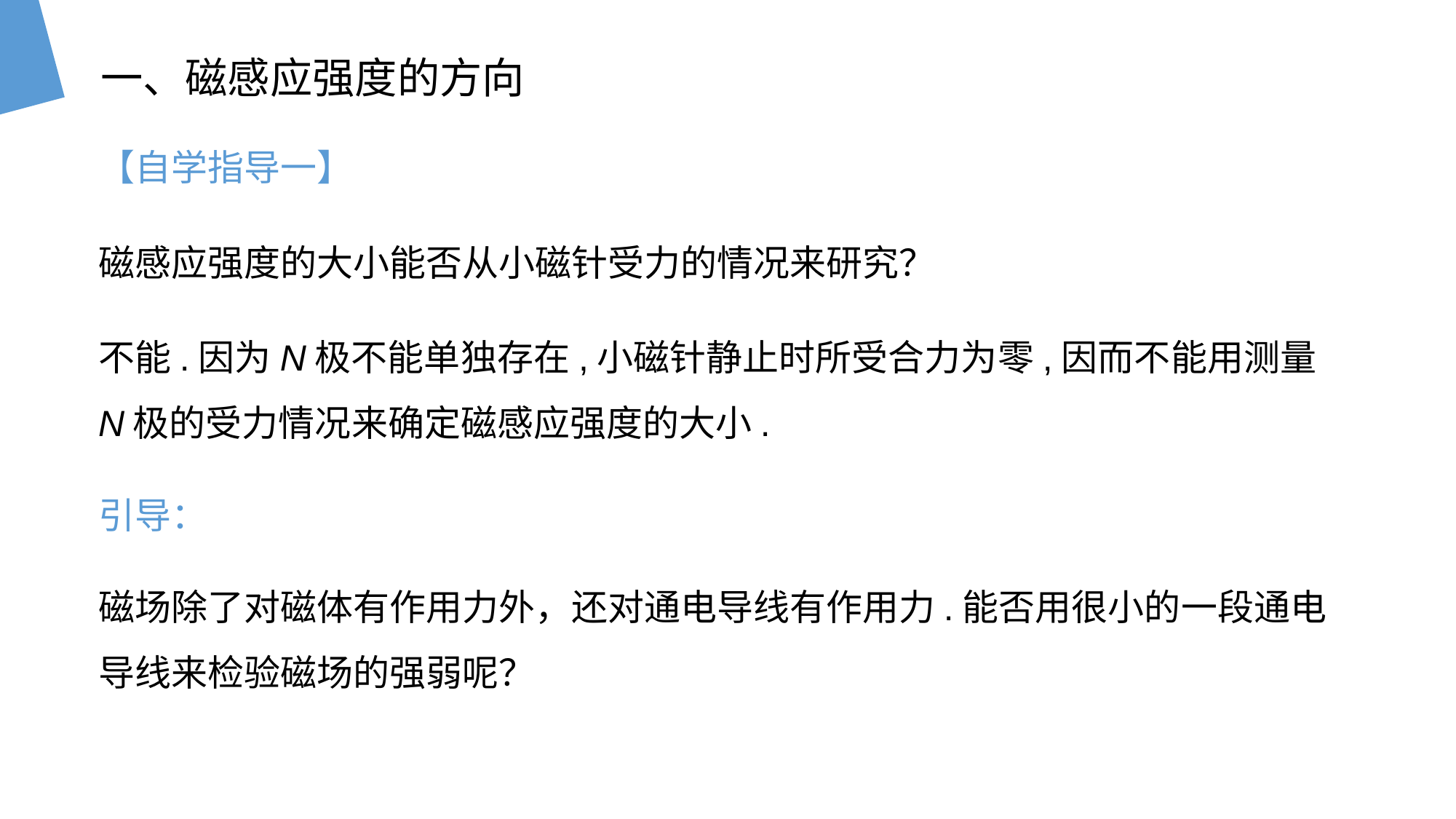

一、磁感应强度的方向
【自学指导一】
磁感应强度的大小能否从小磁针受力的情况来研究？
不能.因为N极不能单独存在,小磁针静止时所受合力为零,因而不能用测量N极的受力情况来确定磁感应强度的大小.
引导：
磁场除了对磁体有作用力外，还对通电导线有作用力.能否用很小的一段通电导线来检验磁场的强弱呢？